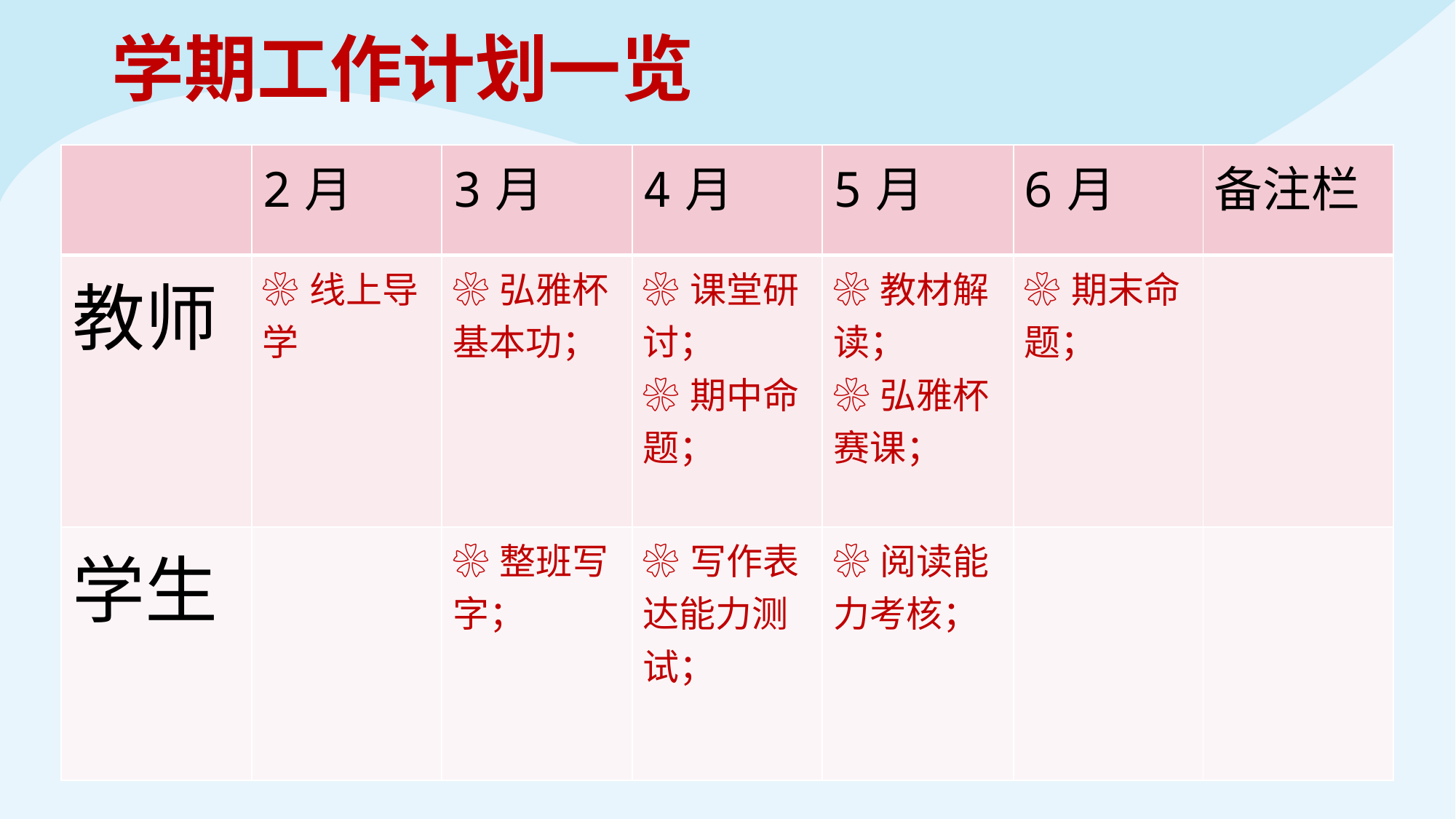

学期工作计划一览
|  | 2月 | 3月 | 4月 | 5月 | 6月 | 备注栏 |
| --- | --- | --- | --- | --- | --- | --- |
| 教师 | ❀线上导学 | ❀弘雅杯基本功； | ❀课堂研讨； ❀期中命题； | ❀教材解读； ❀弘雅杯赛课； | ❀期末命题； |  |
| 学生 |  | ❀整班写字； | ❀写作表达能力测试； | ❀阅读能力考核； |  |  |